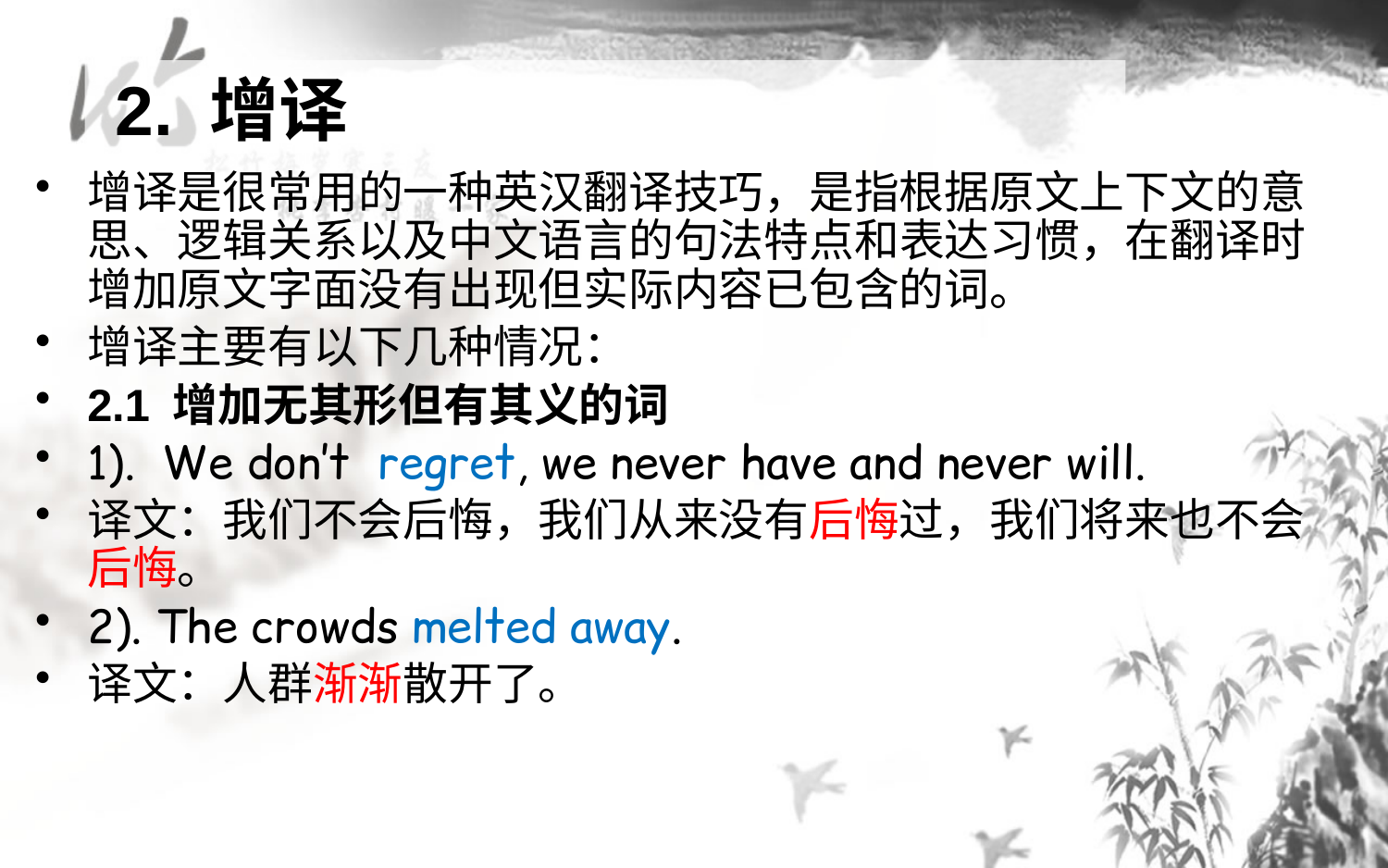

2. 增译
增译是很常用的一种英汉翻译技巧，是指根据原文上下文的意思、逻辑关系以及中文语言的句法特点和表达习惯，在翻译时增加原文字面没有出现但实际内容已包含的词。
增译主要有以下几种情况：
2.1 增加无其形但有其义的词
1).  We don’t  regret, we never have and never will.
译文：我们不会后悔，我们从来没有后悔过，我们将来也不会后悔。
2). The crowds melted away.
译文：人群渐渐散开了。